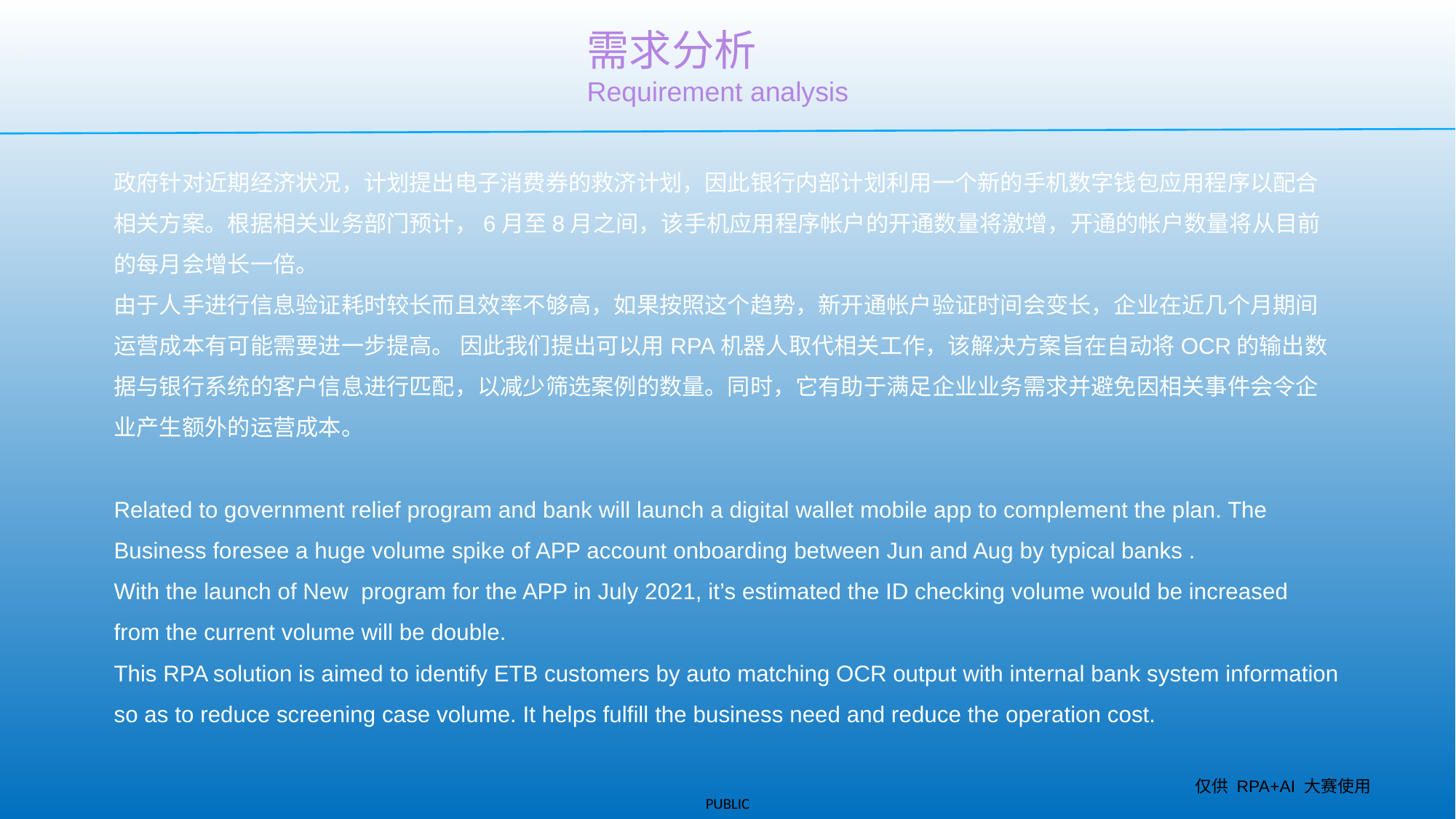

需求分析
Requirement analysis

政府针对近期经济状况，计划提出电子消费券的救济计划，因此银行内部计划利用一个新的手机数字钱包应用程序以配合相关方案。根据相关业务部门预计，6月至8月之间，该手机应用程序帐户的开通数量将激增，开通的帐户数量将从目前的每月会增长一倍。
由于人手进行信息验证耗时较长而且效率不够高，如果按照这个趋势，新开通帐户验证时间会变长，企业在近几个月期间运营成本有可能需要进一步提高。 因此我们提出可以用RPA机器人取代相关工作，该解决方案旨在自动将OCR的输出数据与银行系统的客户信息进行匹配，以减少筛选案例的数量。同时，它有助于满足企业业务需求并避免因相关事件会令企业产生额外的运营成本。

Related to government relief program and bank will launch a digital wallet mobile app to complement the plan. The Business foresee a huge volume spike of APP account onboarding between Jun and Aug by typical banks .
With the launch of New  program for the APP in July 2021, it’s estimated the ID checking volume would be increased from the current volume will be double.
This RPA solution is aimed to identify ETB customers by auto matching OCR output with internal bank system information so as to reduce screening case volume. It helps fulfill the business need and reduce the operation cost.
仅供 RPA+AI 大赛使用